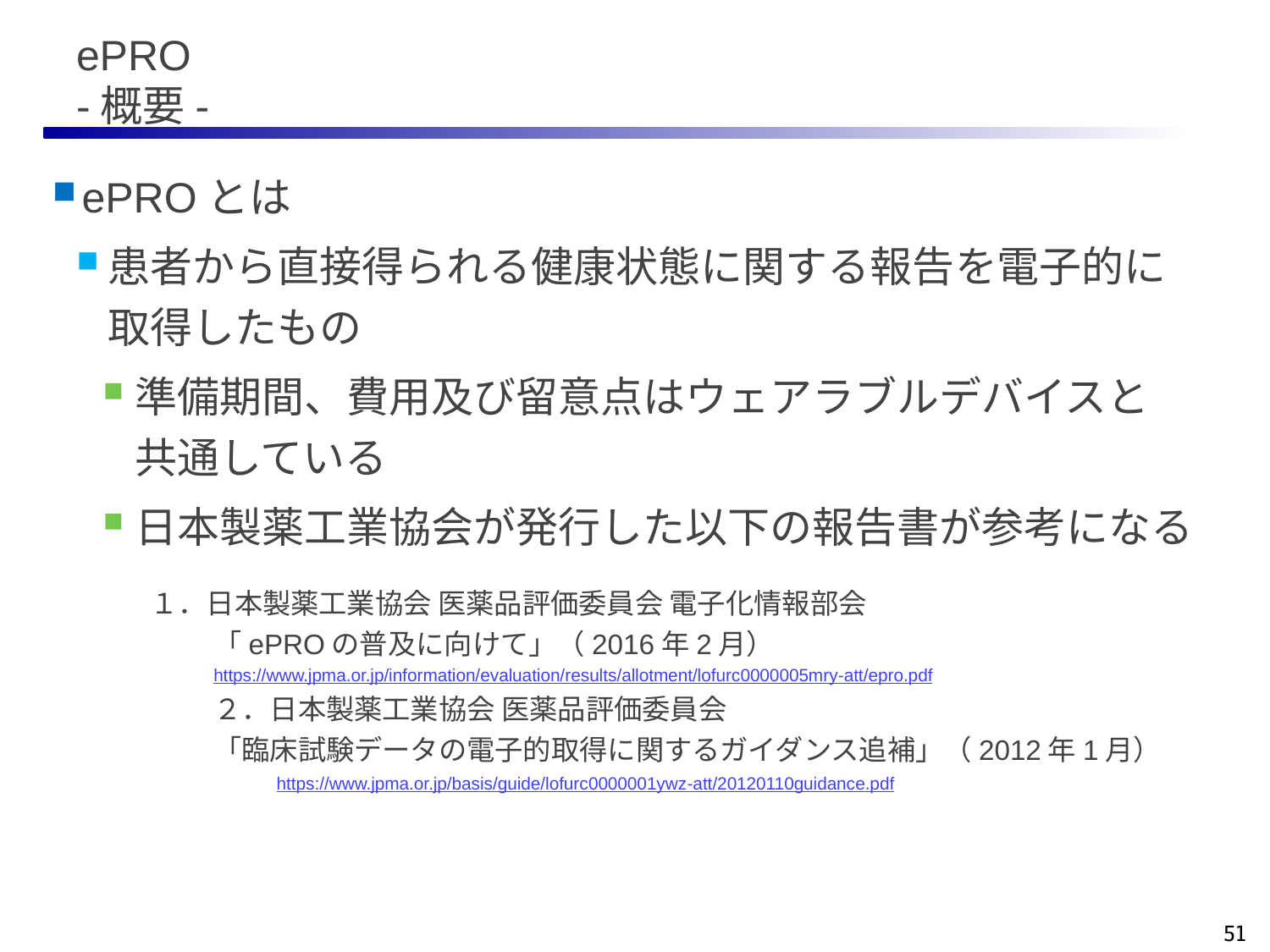

# ePRO -概要-
ePROとは
患者から直接得られる健康状態に関する報告を電子的に
取得したもの
準備期間、費用及び留意点はウェアラブルデバイスと
共通している
日本製薬工業協会が発行した以下の報告書が参考になる
１．日本製薬工業協会 医薬品評価委員会 電子化情報部会
「ePROの普及に向けて」（2016年2月）
https://www.jpma.or.jp/information/evaluation/results/allotment/lofurc0000005mry-att/epro.pdf
２．日本製薬工業協会 医薬品評価委員会
「臨床試験データの電子的取得に関するガイダンス追補」（2012年1月）
　　　https://www.jpma.or.jp/basis/guide/lofurc0000001ywz-att/20120110guidance.pdf
51